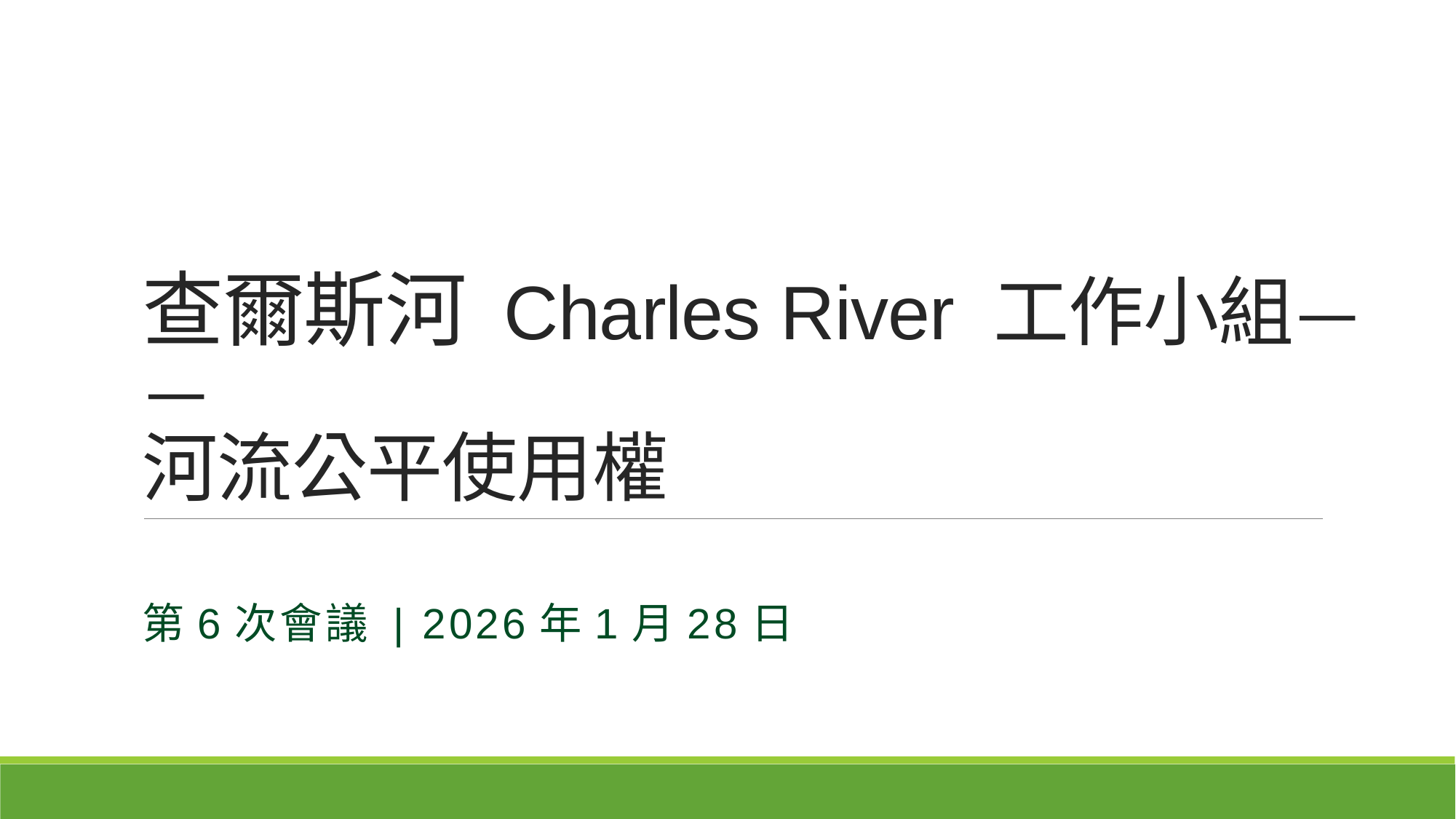

# 查爾斯河 Charles River 工作小組—— 河流公平使用權

第6次會議 | 2026年1月28日